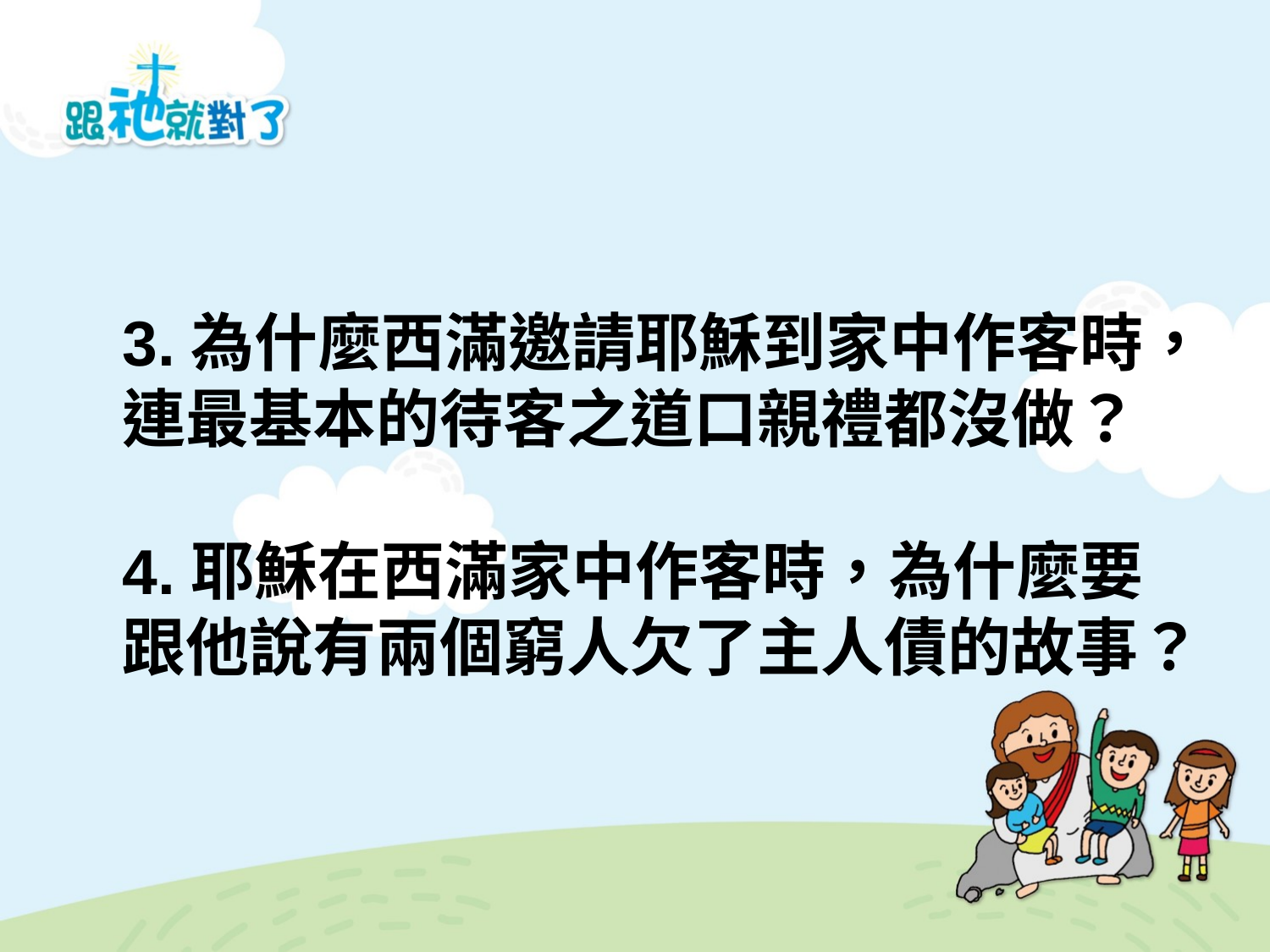

3.為什麼西滿邀請耶穌到家中作客時，連最基本的待客之道口親禮都沒做？

4.耶穌在西滿家中作客時，為什麼要跟他說有兩個窮人欠了主人債的故事？